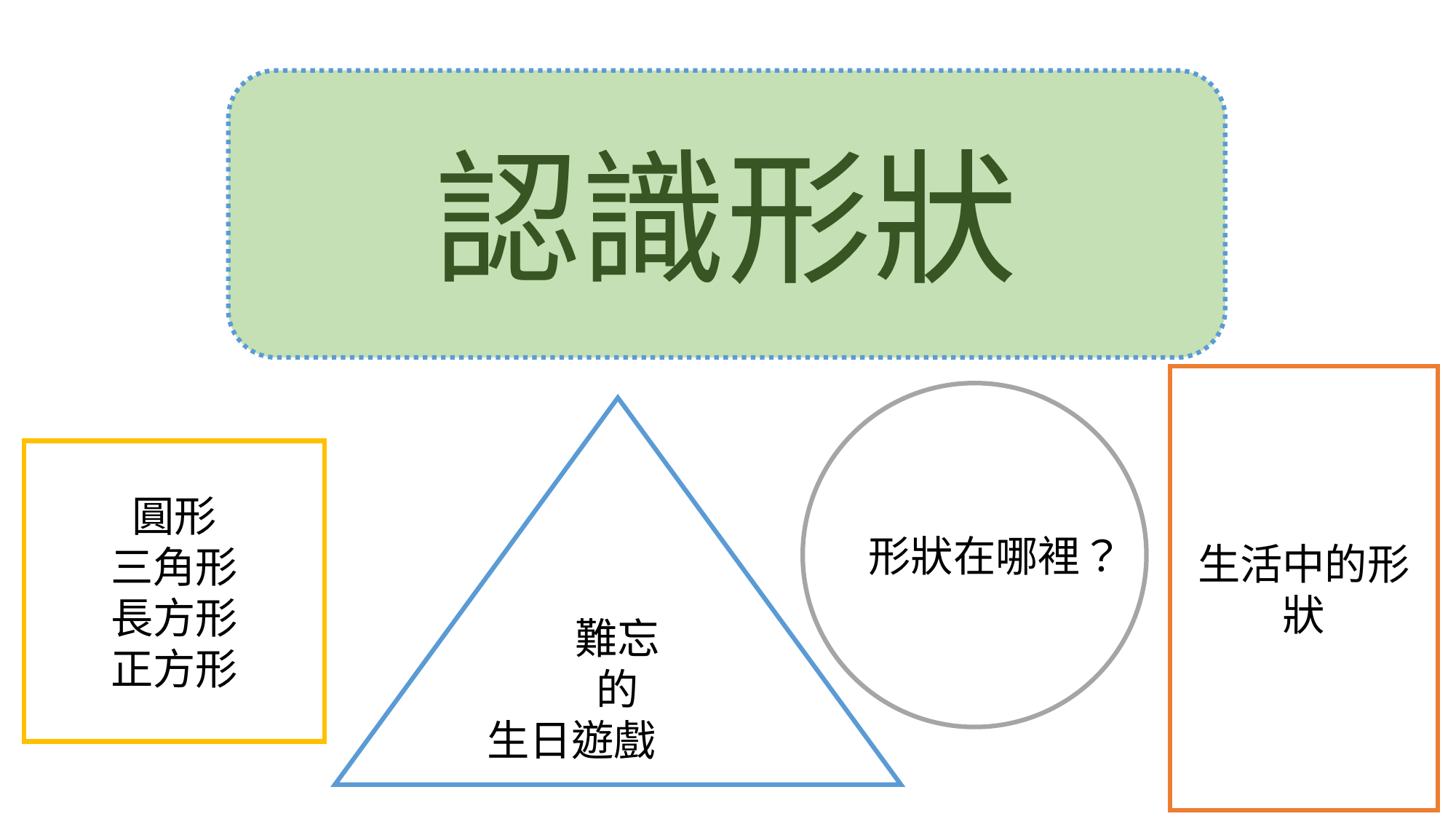

認識形狀
生活中的形狀
形狀在哪裡？
難忘
的
生日遊戲
圓形
三角形
長方形
正方形